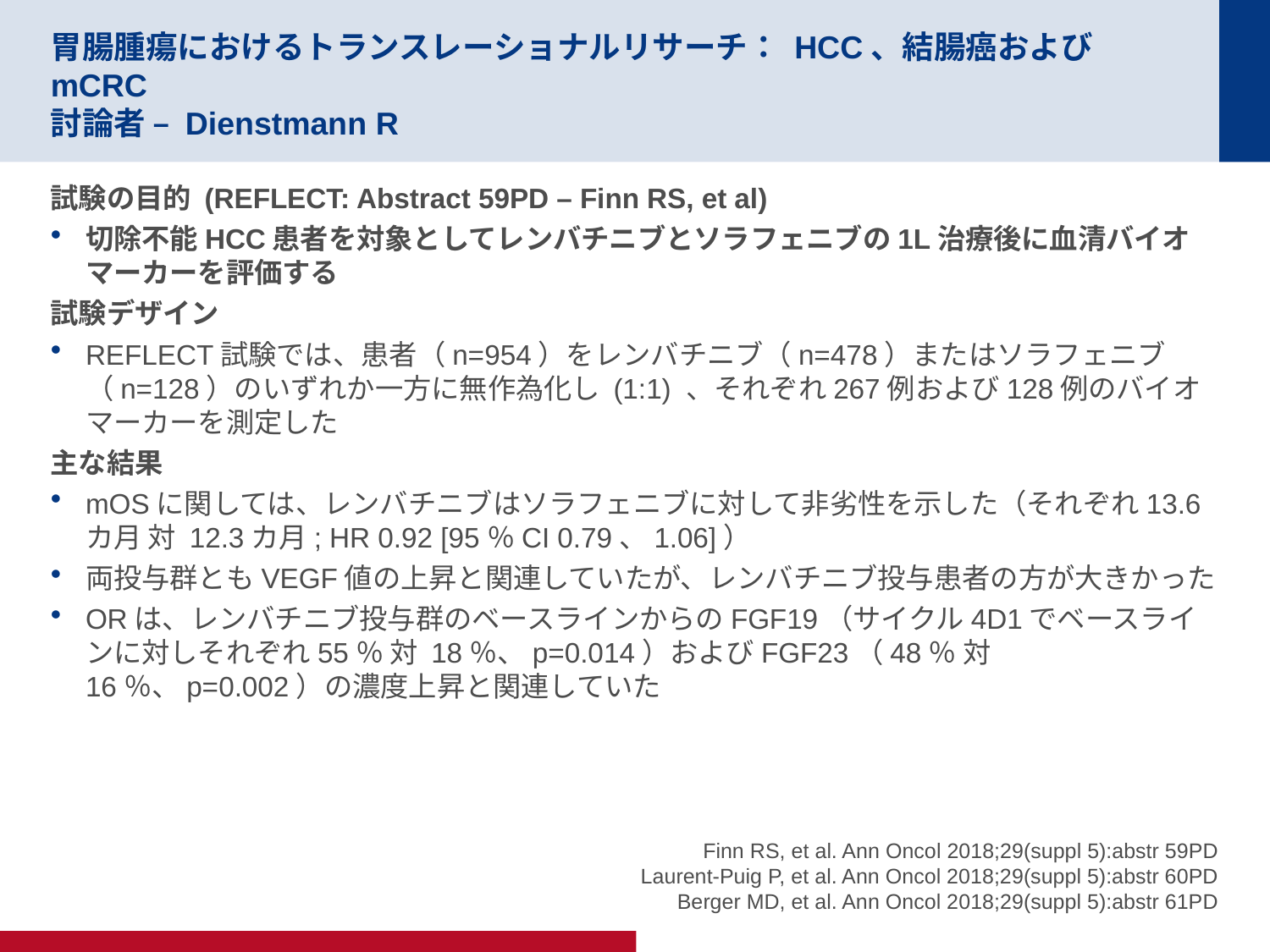

# 胃腸腫瘍におけるトランスレーショナルリサーチ： HCC、結腸癌およびmCRC 討論者 – Dienstmann R
試験の目的 (REFLECT: Abstract 59PD – Finn RS, et al)
切除不能HCC患者を対象としてレンバチニブとソラフェニブの1L治療後に血清バイオマーカーを評価する
試験デザイン
REFLECT試験では、患者（n=954）をレンバチニブ（n=478）またはソラフェニブ（n=128）のいずれか一方に無作為化し (1:1) 、それぞれ267例および128例のバイオマーカーを測定した
主な結果
mOSに関しては、レンバチニブはソラフェニブに対して非劣性を示した（それぞれ13.6カ月 対 12.3カ月; HR 0.92 [95％CI 0.79、1.06]）
両投与群ともVEGF値の上昇と関連していたが、レンバチニブ投与患者の方が大きかった
ORは、レンバチニブ投与群のベースラインからのFGF19（サイクル4D1でベースラインに対しそれぞれ55％ 対 18％、p=0.014）およびFGF23（48％ 対 16％、p=0.002）の濃度上昇と関連していた
Finn RS, et al. Ann Oncol 2018;29(suppl 5):abstr 59PD
Laurent-Puig P, et al. Ann Oncol 2018;29(suppl 5):abstr 60PD
Berger MD, et al. Ann Oncol 2018;29(suppl 5):abstr 61PD